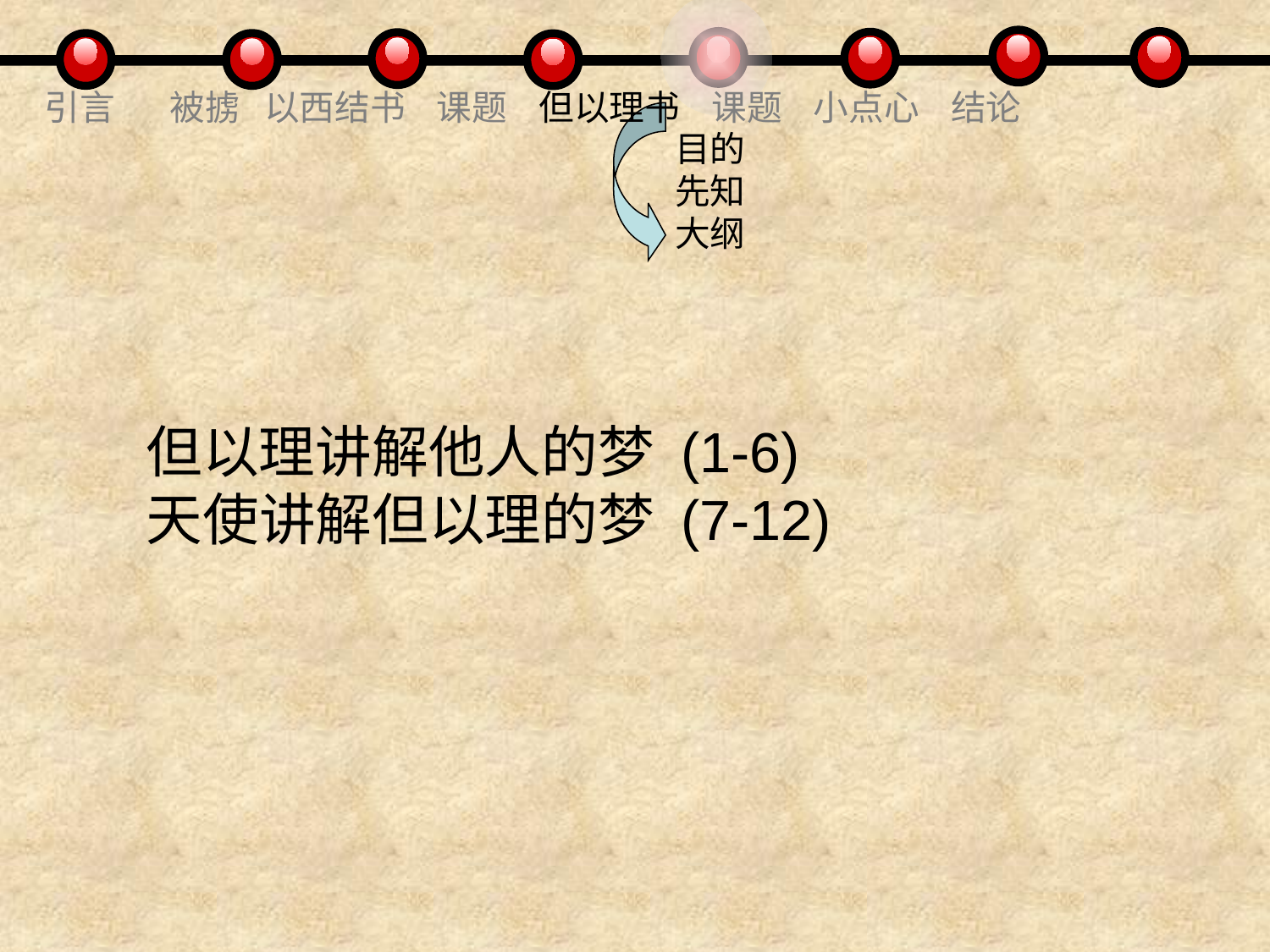

引言       被掳   以西结书    课题    但以理书    课题    小点心    结论

目的
先知
大纲
但以理讲解他人的梦 (1-6)
天使讲解但以理的梦 (7-12)